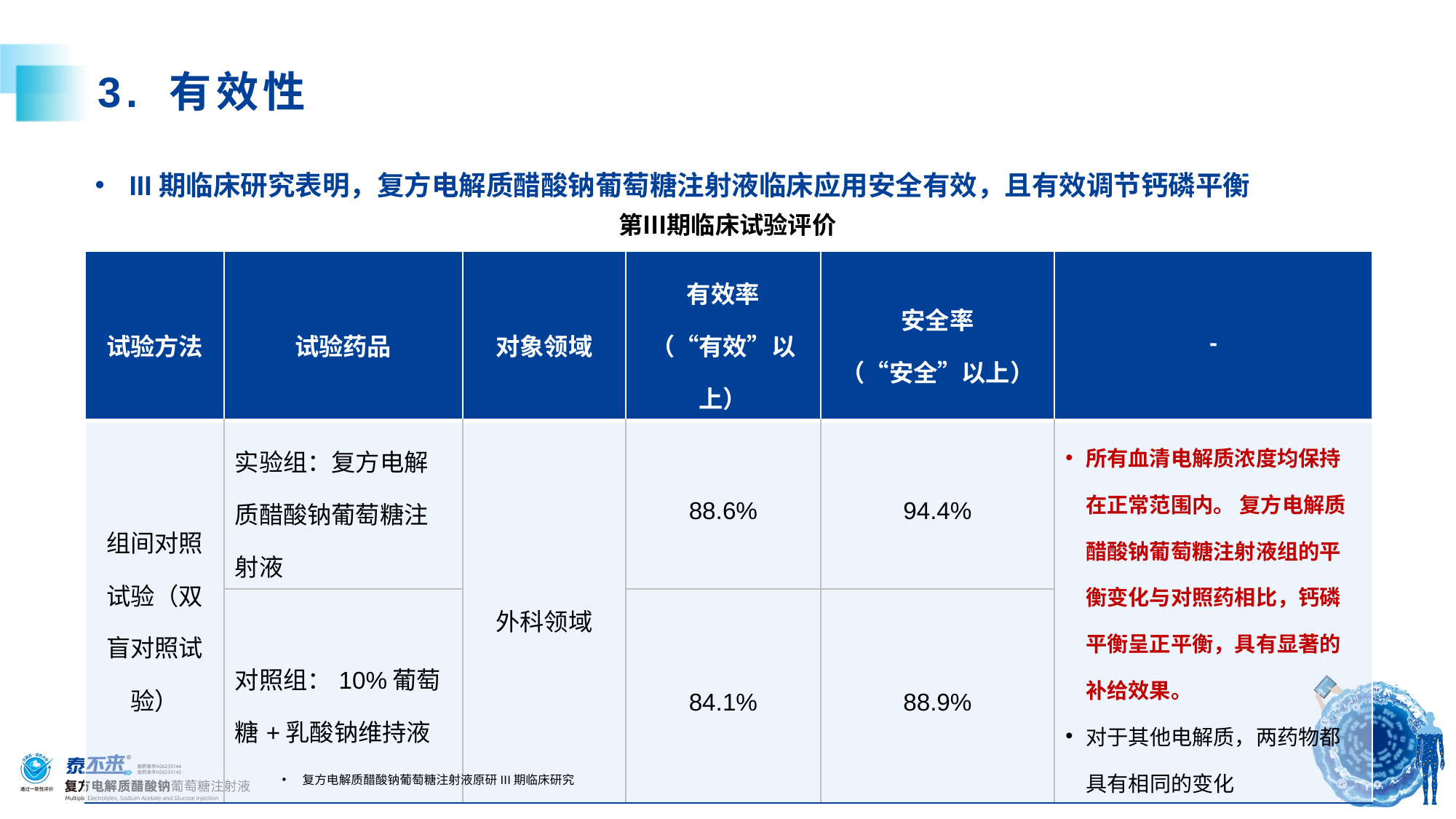

# 3. 有效性
III期临床研究表明，复方电解质醋酸钠葡萄糖注射液临床应用安全有效，且有效调节钙磷平衡
第Ⅲ期临床试验评价
| 试验方法 | 试验药品 | 对象领域 | 有效率 （“有效”以上） | 安全率 （“安全”以上） | - |
| --- | --- | --- | --- | --- | --- |
| 组间对照试验（双盲对照试验） | 实验组：复方电解质醋酸钠葡萄糖注射液 | 外科领域 | 88.6% | 94.4% | 所有血清电解质浓度均保持在正常范围内。 复方电解质醋酸钠葡萄糖注射液组的平衡变化与对照药相比，钙磷平衡呈正平衡，具有显著的补给效果。 对于其他电解质，两药物都具有相同的变化 |
|  | 对照组：10%葡萄糖+乳酸钠维持液 |  | 84.1% | 88.9% |  |
复方电解质醋酸钠葡萄糖注射液原研III期临床研究